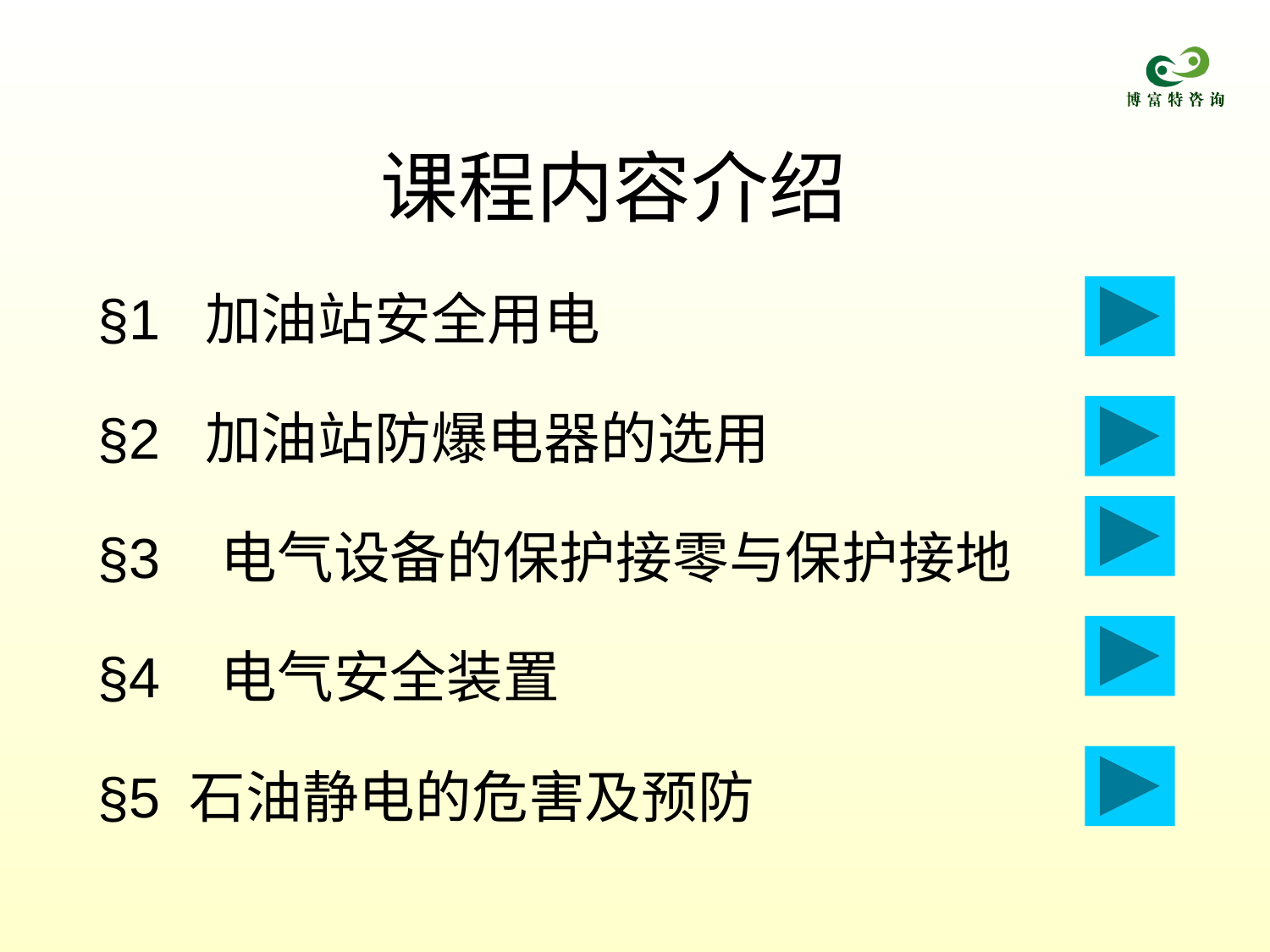

# 课程内容介绍
§1  加油站安全用电
§2  加油站防爆电器的选用
§3   电气设备的保护接零与保护接地
§4   电气安全装置
§5 石油静电的危害及预防

3